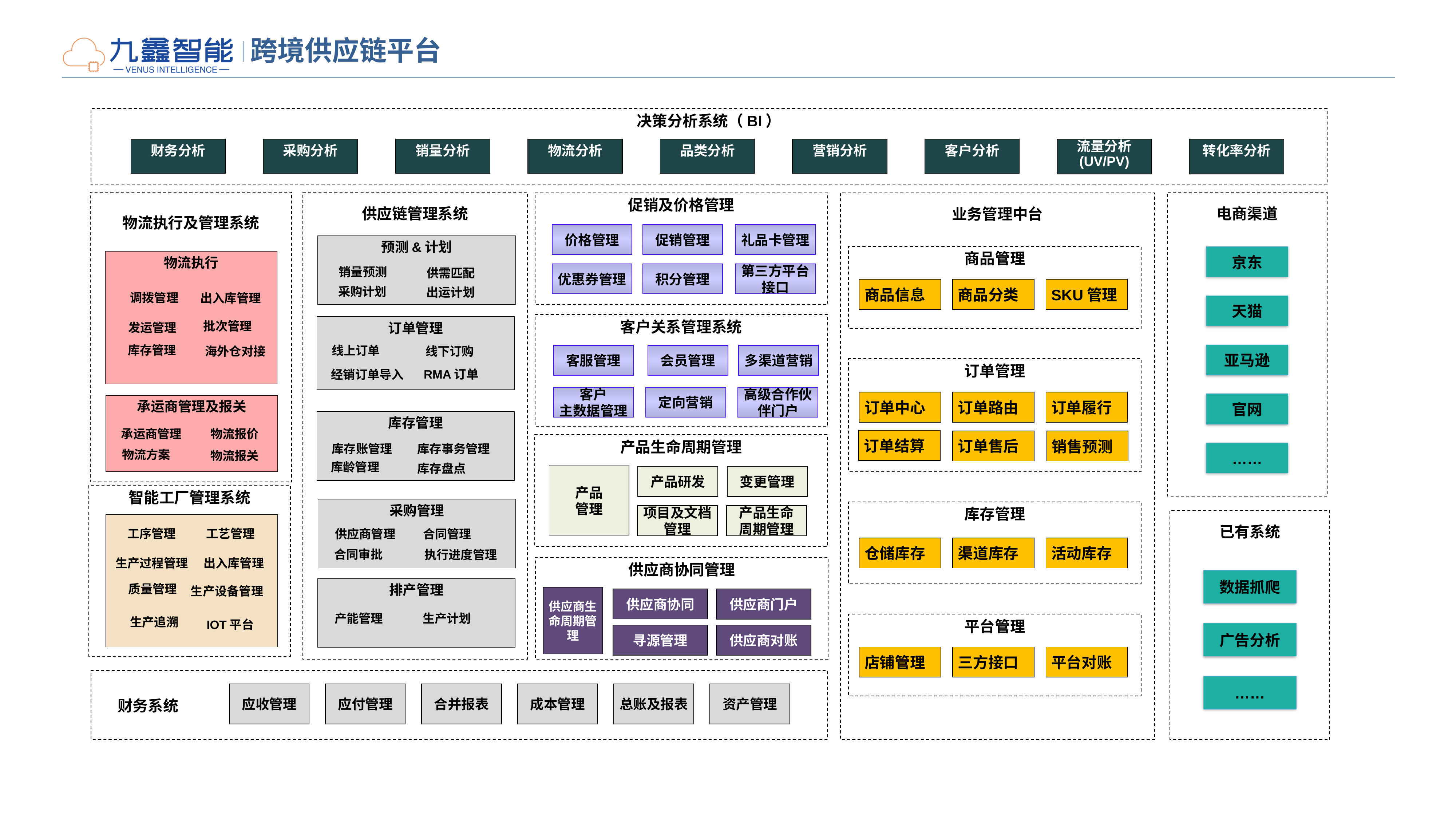

跨境供应链平台
决策分析系统（BI）
财务分析
采购分析
销量分析
物流分析
品类分析
营销分析
客户分析
流量分析
(UV/PV)
转化率分析

物流执行及管理系统
供应链管理系统
电商渠道
业务管理中台
促销及价格管理
价格管理
促销管理
礼品卡管理
预测&计划
商品管理
京东
物流执行
销量预测
供需匹配
优惠券管理
积分管理
第三方平台接口
商品信息
商品分类
SKU管理
采购计划
出运计划
 调拨管理
 出入库管理
天猫
客户关系管理系统
 批次管理
订单管理
 发运管理
 库存管理
线上订单
线下订购
 海外仓对接
亚马逊
客服管理
会员管理
多渠道营销
订单管理
RMA订单
经销订单导入
客户
主数据管理
定向营销
高级合作伙伴门户
订单中心
订单路由
订单履行
官网
承运商管理及报关
库存管理
承运商管理
物流报价
订单结算
订单售后
销售预测
产品生命周期管理
库存事务管理
库存账管理
……
物流方案
物流报关
库龄管理
库存盘点
产品
管理
产品研发
变更管理
智能工厂管理系统
采购管理
库存管理
项目及文档
管理
产品生命
周期管理
已有系统

工序管理
工艺管理
供应商管理
合同管理
仓储库存
渠道库存
活动库存
合同审批
执行进度管理
出入库管理
生产过程管理
供应商协同管理
数据抓爬
质量管理
排产管理
生产设备管理
供应商生命周期管理
供应商协同
供应商门户
产能管理
生产计划
生产追溯
平台管理
IOT平台
广告分析
寻源管理
供应商对账
店铺管理
三方接口
平台对账

……
应收管理
应付管理
合并报表
成本管理
总账及报表
资产管理
财务系统
2